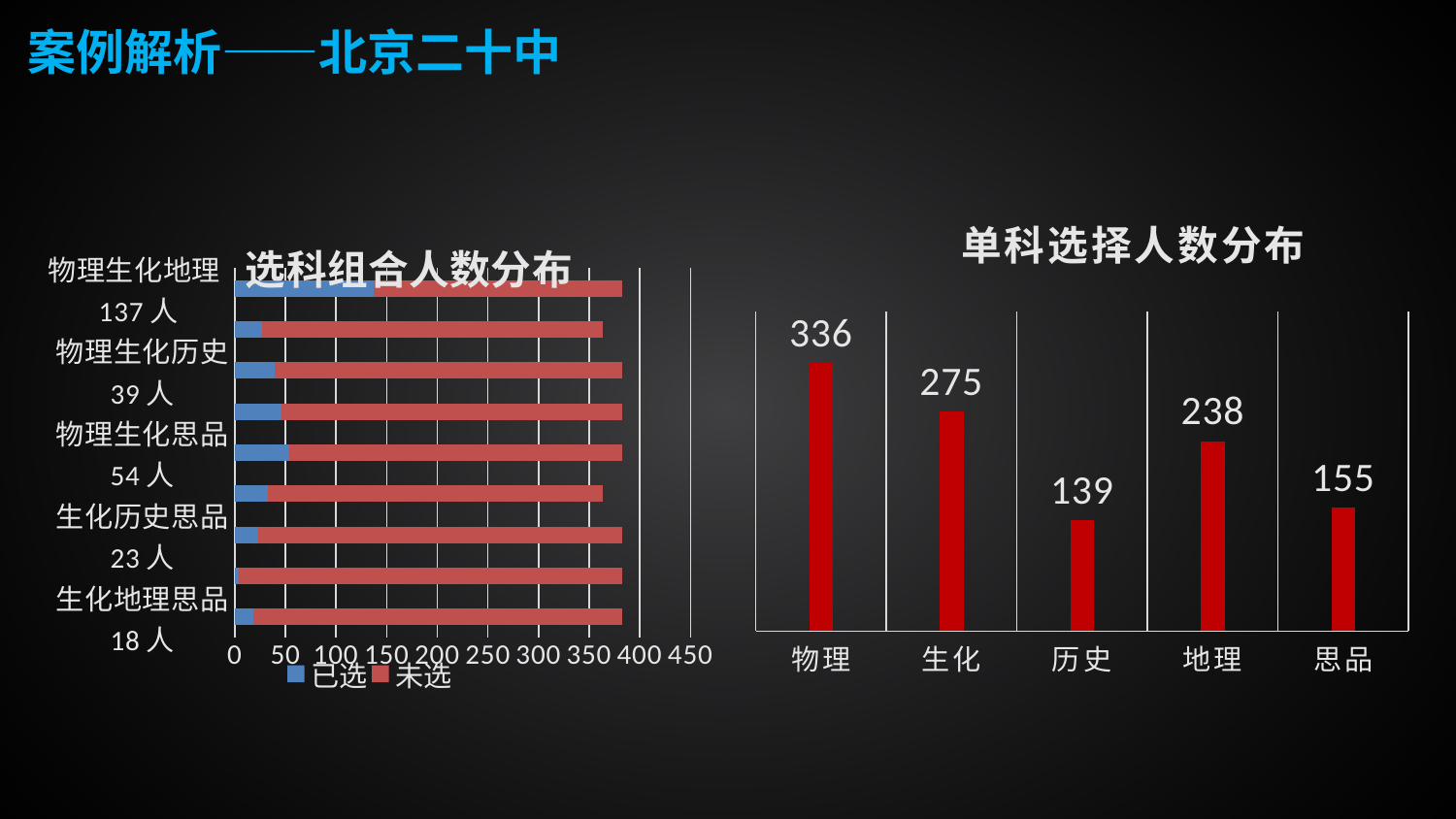

案例解析——北京二十中

### Chart: 单科选择人数分布

| Category | 系列 1 |
|---|---|
| 物理 | 336.0 |
| 生化 | 275.0 |
| 历史 | 139.0 |
| 地理 | 238.0 |
| 思品 | 155.0 |

### Chart: 选科组合人数分布

| Category | 已选 | 未选 |
|---|---|---|
| 生化地理思品 18人 | 18.0 | 365.0 |
| 生化历史地理   4人 | 4.0 | 379.0 |
| 生化历史思品 23人 | 23.0 | 360.0 |
| 物理地理思品 33人 | 33.0 | 330.0 |
| 物理生化思品 54人 | 54.0 | 329.0 |
| 物理历史地理 46人 | 46.0 | 337.0 |
| 物理生化历史 39人 | 39.0 | 344.0 |
| 物理历史思品 27人 | 27.0 | 336.0 |
| 物理生化地理137人 | 137.0 | 246.0 |